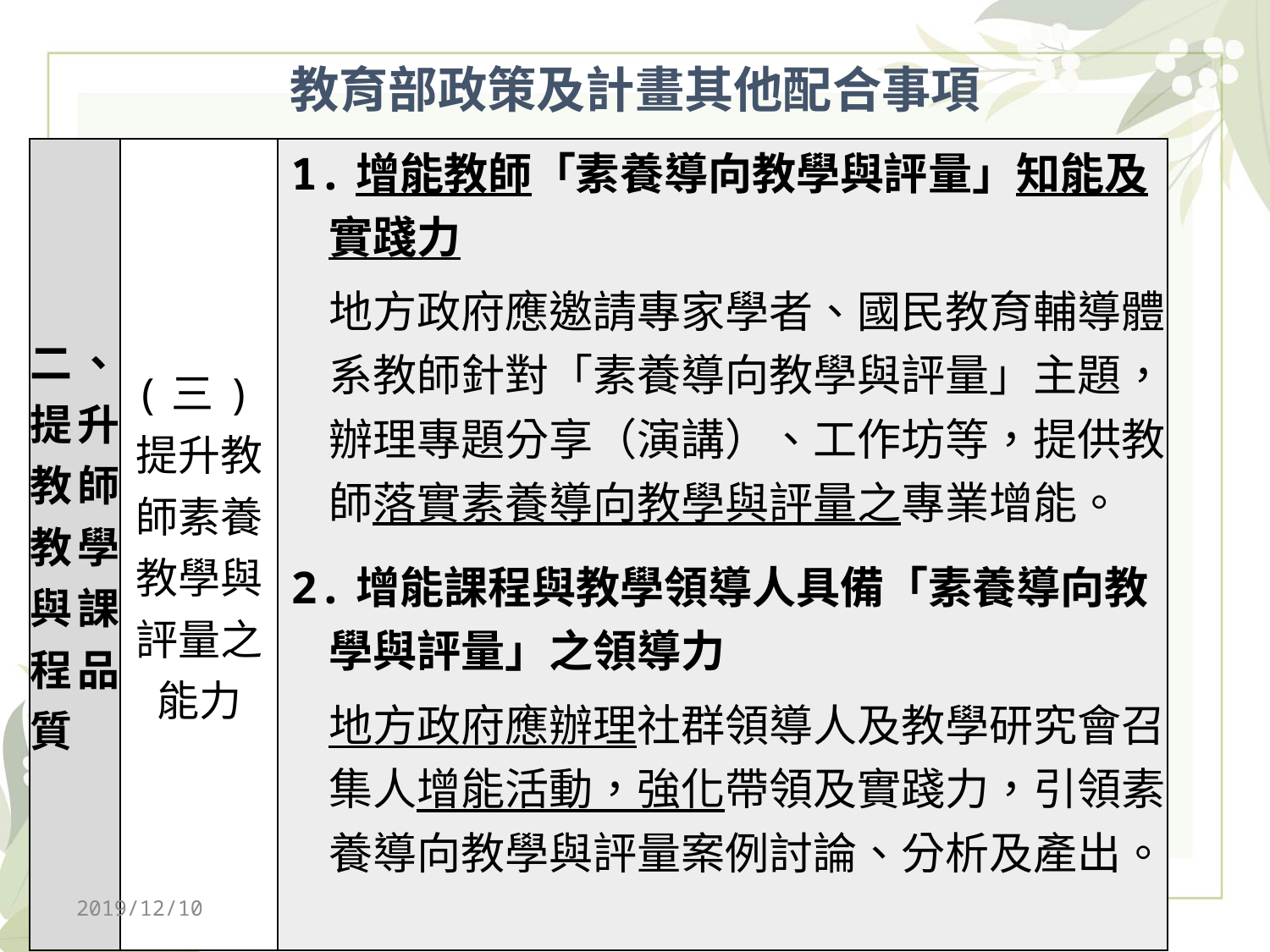

# 教育部政策及計畫其他配合事項
| 二、提升教師教學與課程品質 | (三)提升教師素養教學與評量之能力 | 1.增能教師「素養導向教學與評量」知能及實踐力 地方政府應邀請專家學者、國民教育輔導體系教師針對「素養導向教學與評量」主題，辦理專題分享（演講）、工作坊等，提供教師落實素養導向教學與評量之專業增能。 2.增能課程與教學領導人具備「素養導向教學與評量」之領導力 地方政府應辦理社群領導人及教學研究會召集人增能活動，強化帶領及實踐力，引領素養導向教學與評量案例討論、分析及產出。 |
| --- | --- | --- |
2019/12/10